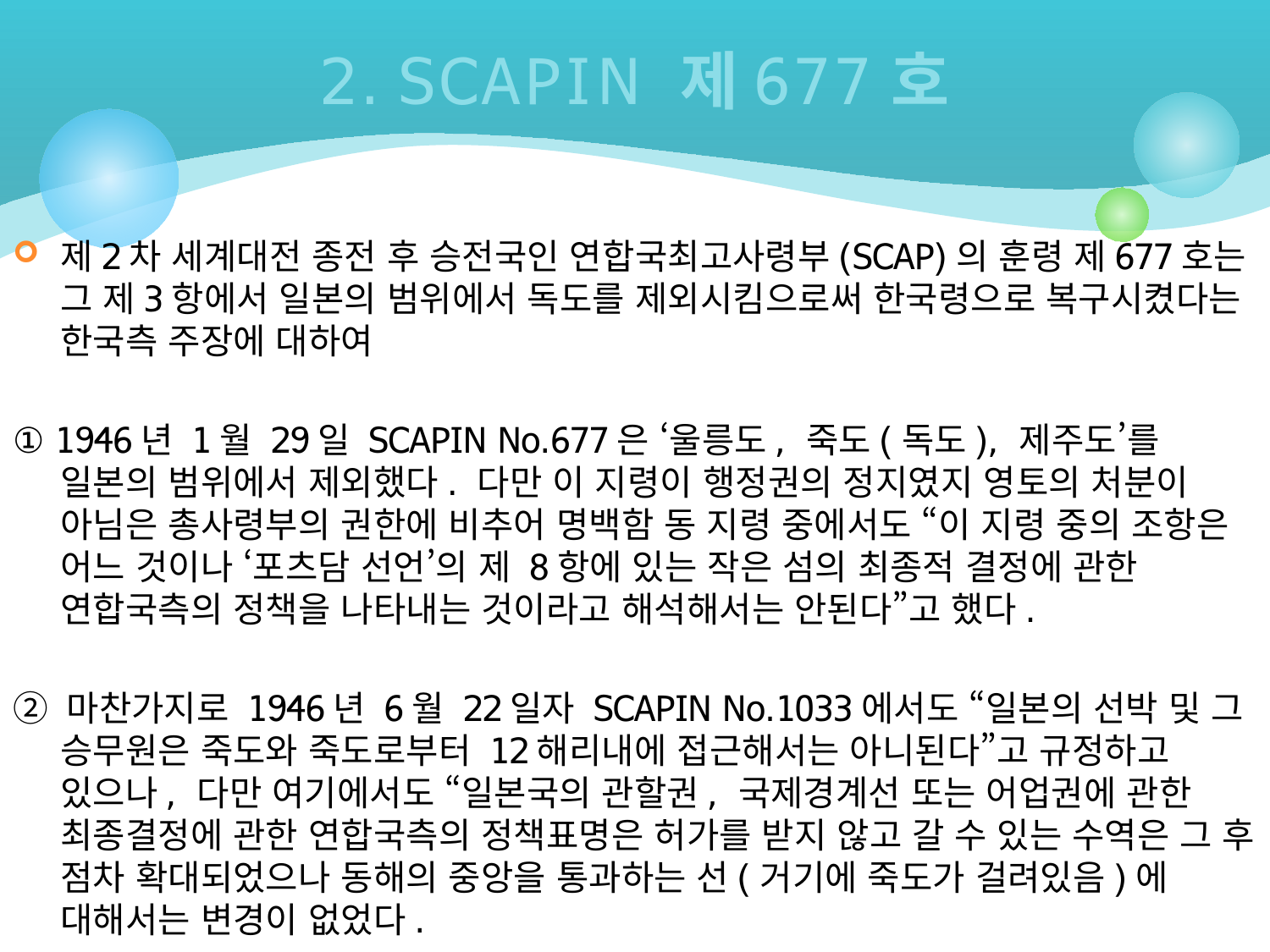

# 2. SCAPIN 제677호
제2차 세계대전 종전 후 승전국인 연합국최고사령부(SCAP)의 훈령 제677호는 그 제3항에서 일본의 범위에서 독도를 제외시킴으로써 한국령으로 복구시켰다는 한국측 주장에 대하여

① 1946년 1월 29일 SCAPIN No.677은 ‘울릉도, 죽도(독도), 제주도’를 일본의 범위에서 제외했다. 다만 이 지령이 행정권의 정지였지 영토의 처분이 아님은 총사령부의 권한에 비추어 명백함 동 지령 중에서도 “이 지령 중의 조항은 어느 것이나 ‘포츠담 선언’의 제 8항에 있는 작은 섬의 최종적 결정에 관한 연합국측의 정책을 나타내는 것이라고 해석해서는 안된다”고 했다.

② 마찬가지로 1946년 6월 22일자 SCAPIN No.1033에서도 “일본의 선박 및 그 승무원은 죽도와 죽도로부터 12해리내에 접근해서는 아니된다”고 규정하고 있으나, 다만 여기에서도 “일본국의 관할권, 국제경계선 또는 어업권에 관한 최종결정에 관한 연합국측의 정책표명은 허가를 받지 않고 갈 수 있는 수역은 그 후 점차 확대되었으나 동해의 중앙을 통과하는 선(거기에 죽도가 걸려있음)에 대해서는 변경이 없었다.